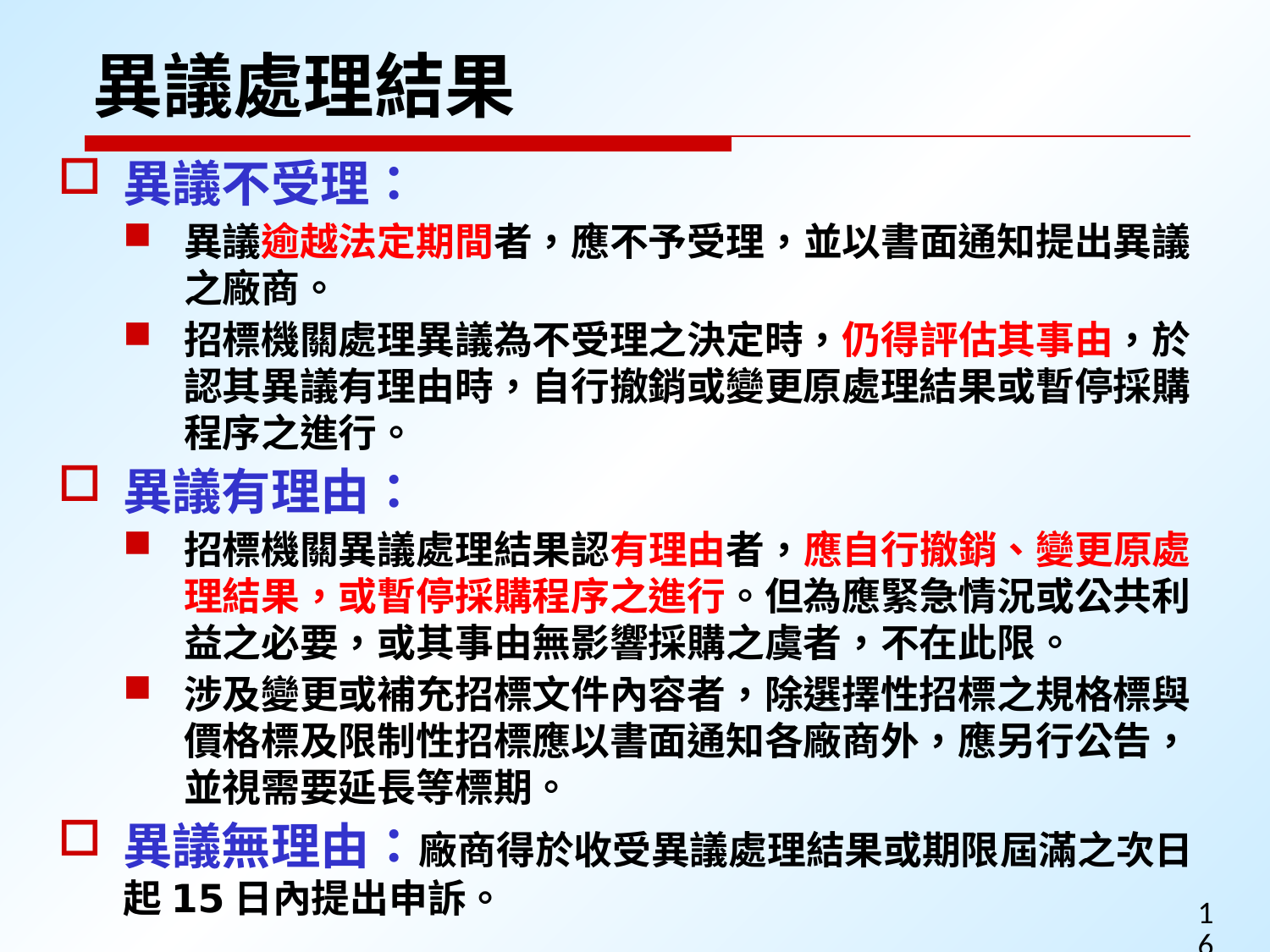

異議處理結果
異議不受理：
異議逾越法定期間者，應不予受理，並以書面通知提出異議之廠商。
招標機關處理異議為不受理之決定時，仍得評估其事由，於認其異議有理由時，自行撤銷或變更原處理結果或暫停採購程序之進行。
異議有理由：
招標機關異議處理結果認有理由者，應自行撤銷、變更原處理結果，或暫停採購程序之進行。但為應緊急情況或公共利益之必要，或其事由無影響採購之虞者，不在此限。
涉及變更或補充招標文件內容者，除選擇性招標之規格標與價格標及限制性招標應以書面通知各廠商外，應另行公告，並視需要延長等標期。
異議無理由：廠商得於收受異議處理結果或期限屆滿之次日起15日內提出申訴。